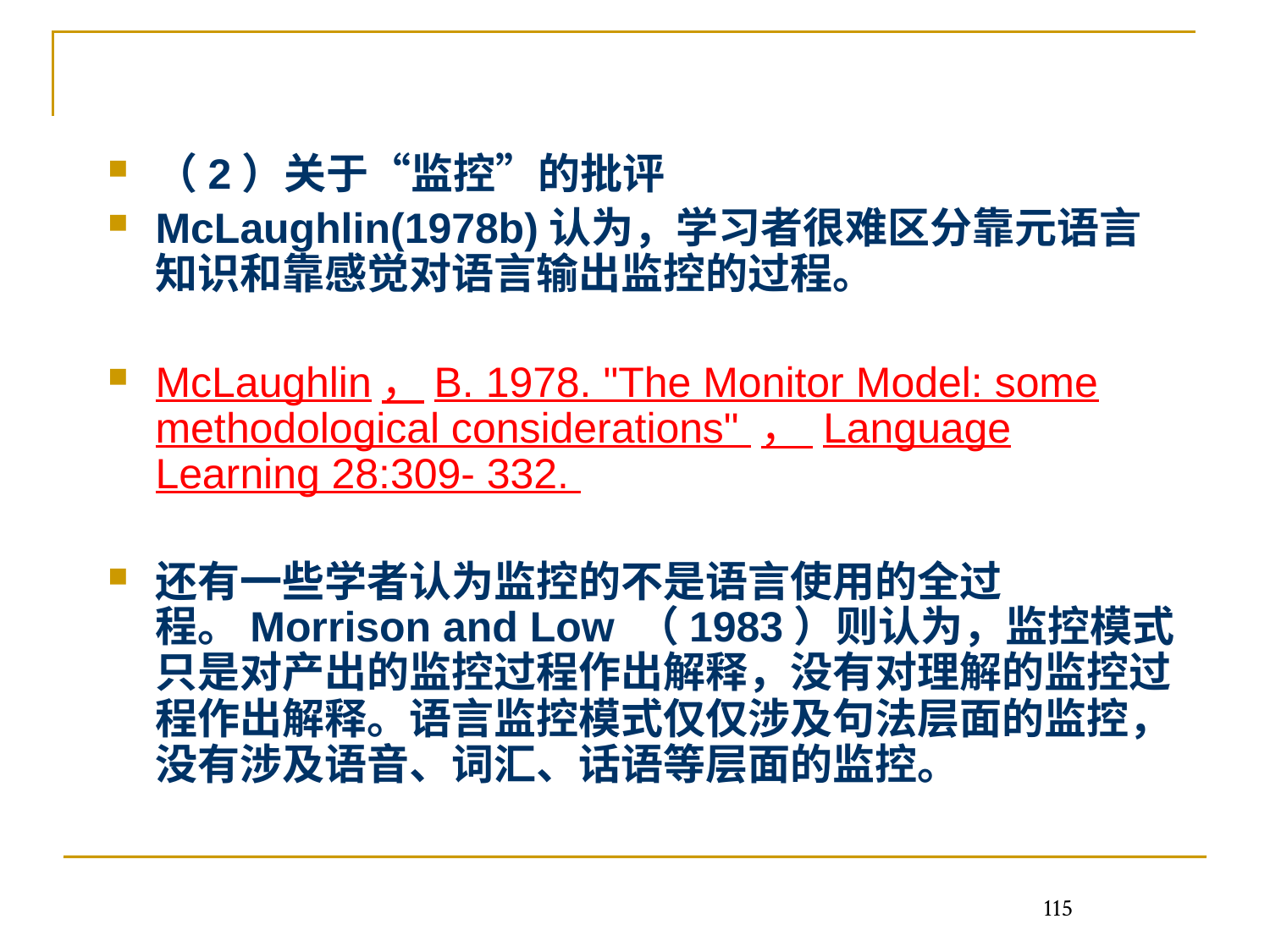

（2）关于“监控”的批评
McLaughlin(1978b)认为，学习者很难区分靠元语言知识和靠感觉对语言输出监控的过程。

McLaughlin，B. 1978. "The Monitor Model: some methodological considerations" ， Language Learning 28:309- 332.

还有一些学者认为监控的不是语言使用的全过程。Morrison and Low （1983）则认为，监控模式只是对产出的监控过程作出解释，没有对理解的监控过程作出解释。语言监控模式仅仅涉及句法层面的监控，没有涉及语音、词汇、话语等层面的监控。
115